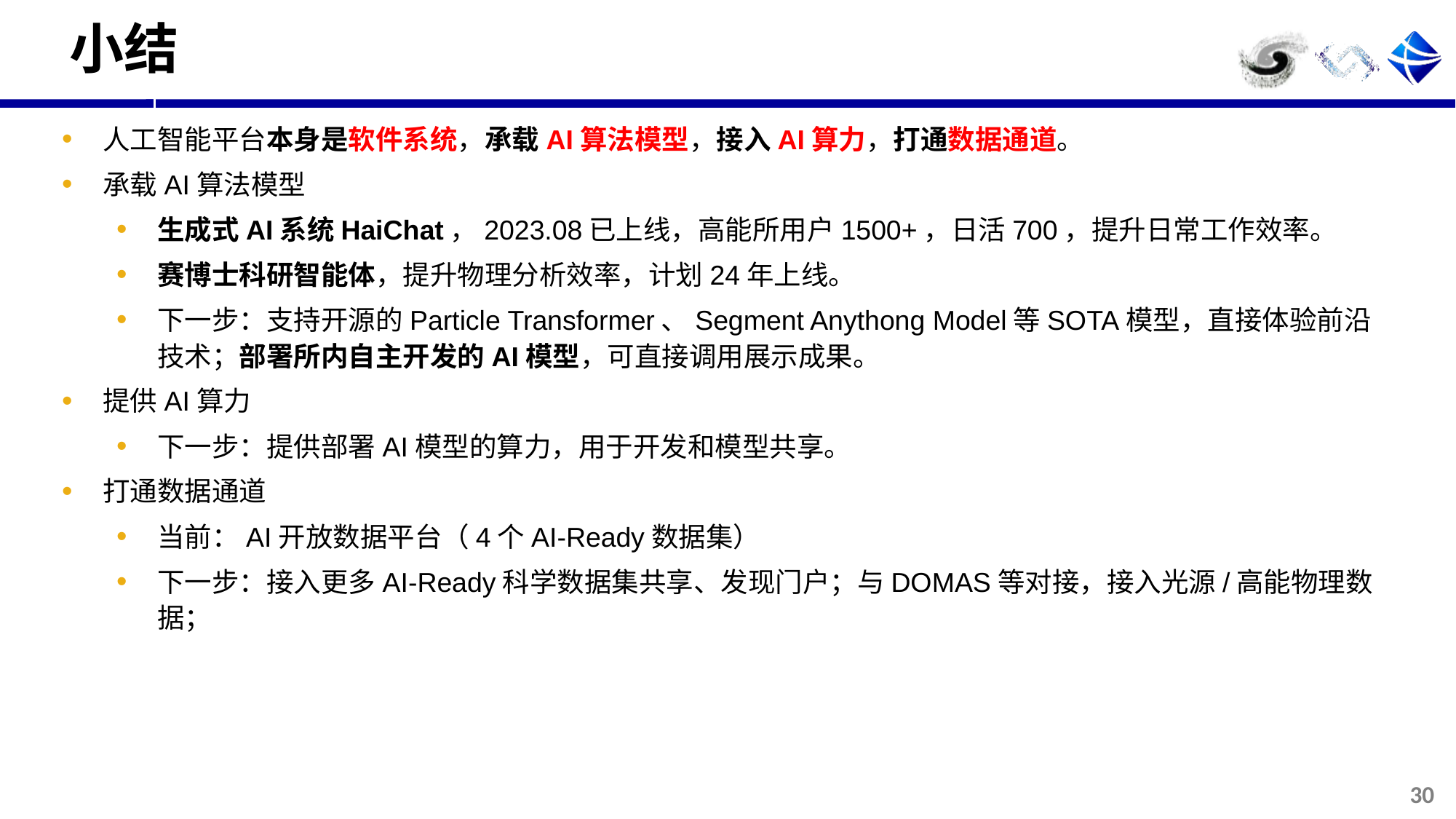

# 小结
人工智能平台本身是软件系统，承载AI算法模型，接入AI算力，打通数据通道。
承载AI算法模型
生成式AI系统HaiChat，2023.08已上线，高能所用户1500+，日活700，提升日常工作效率。
赛博士科研智能体，提升物理分析效率，计划24年上线。
下一步：支持开源的Particle Transformer、Segment Anythong Model等SOTA模型，直接体验前沿技术；部署所内自主开发的AI模型，可直接调用展示成果。
提供AI算力
下一步：提供部署AI模型的算力，用于开发和模型共享。
打通数据通道
当前：AI开放数据平台（4个AI-Ready数据集）
下一步：接入更多AI-Ready科学数据集共享、发现门户；与DOMAS等对接，接入光源/高能物理数据；